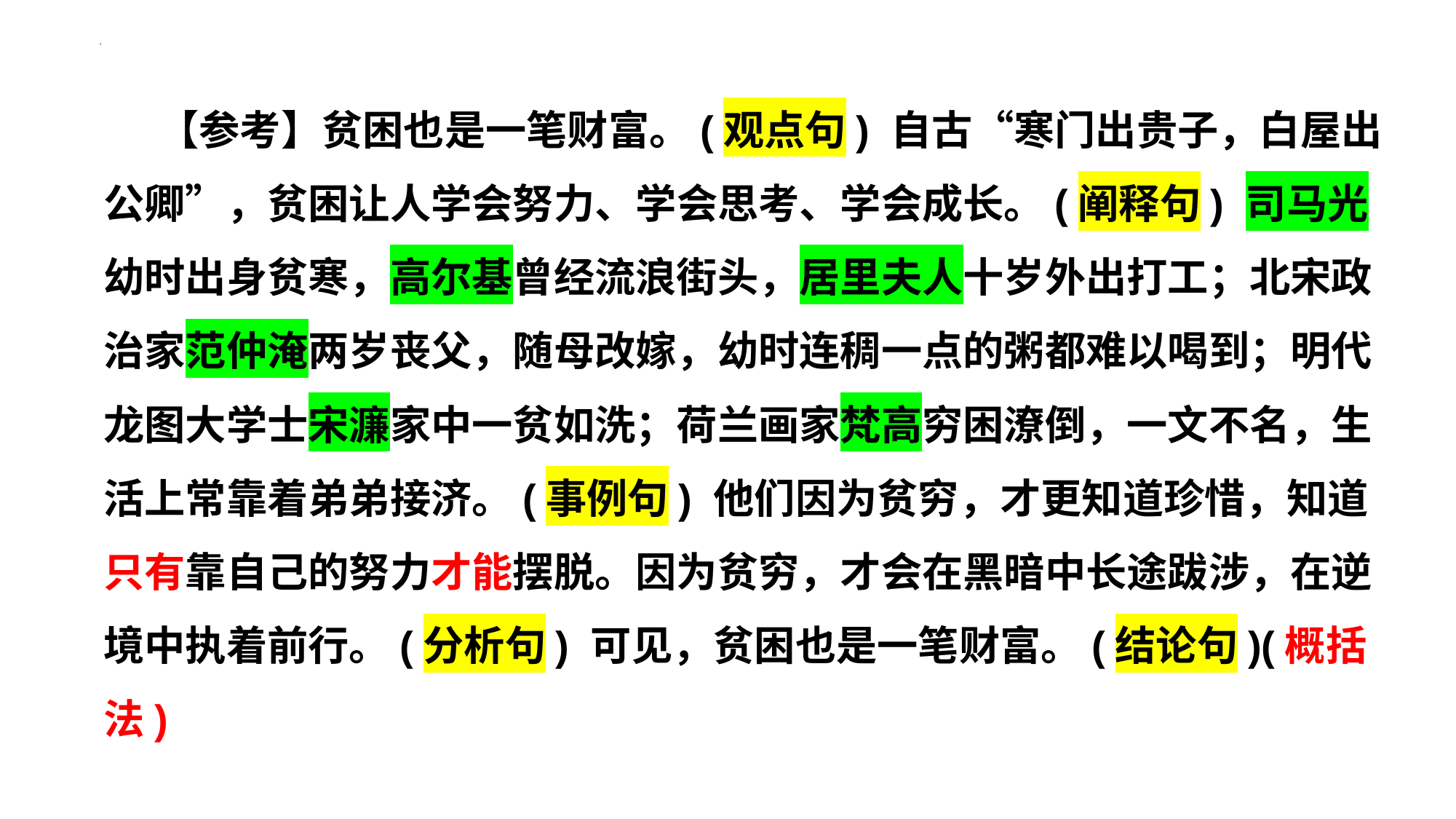

【参考】贫困也是一笔财富。(观点句) 自古“寒门出贵子，白屋出公卿”，贫困让人学会努力、学会思考、学会成长。(阐释句) 司马光幼时出身贫寒，高尔基曾经流浪街头，居里夫人十岁外出打工；北宋政治家范仲淹两岁丧父，随母改嫁，幼时连稠一点的粥都难以喝到；明代龙图大学士宋濂家中一贫如洗；荷兰画家梵高穷困潦倒，一文不名，生活上常靠着弟弟接济。(事例句) 他们因为贫穷，才更知道珍惜，知道只有靠自己的努力才能摆脱。因为贫穷，才会在黑暗中长途跋涉，在逆境中执着前行。(分析句) 可见，贫困也是一笔财富。(结论句)(概括法)